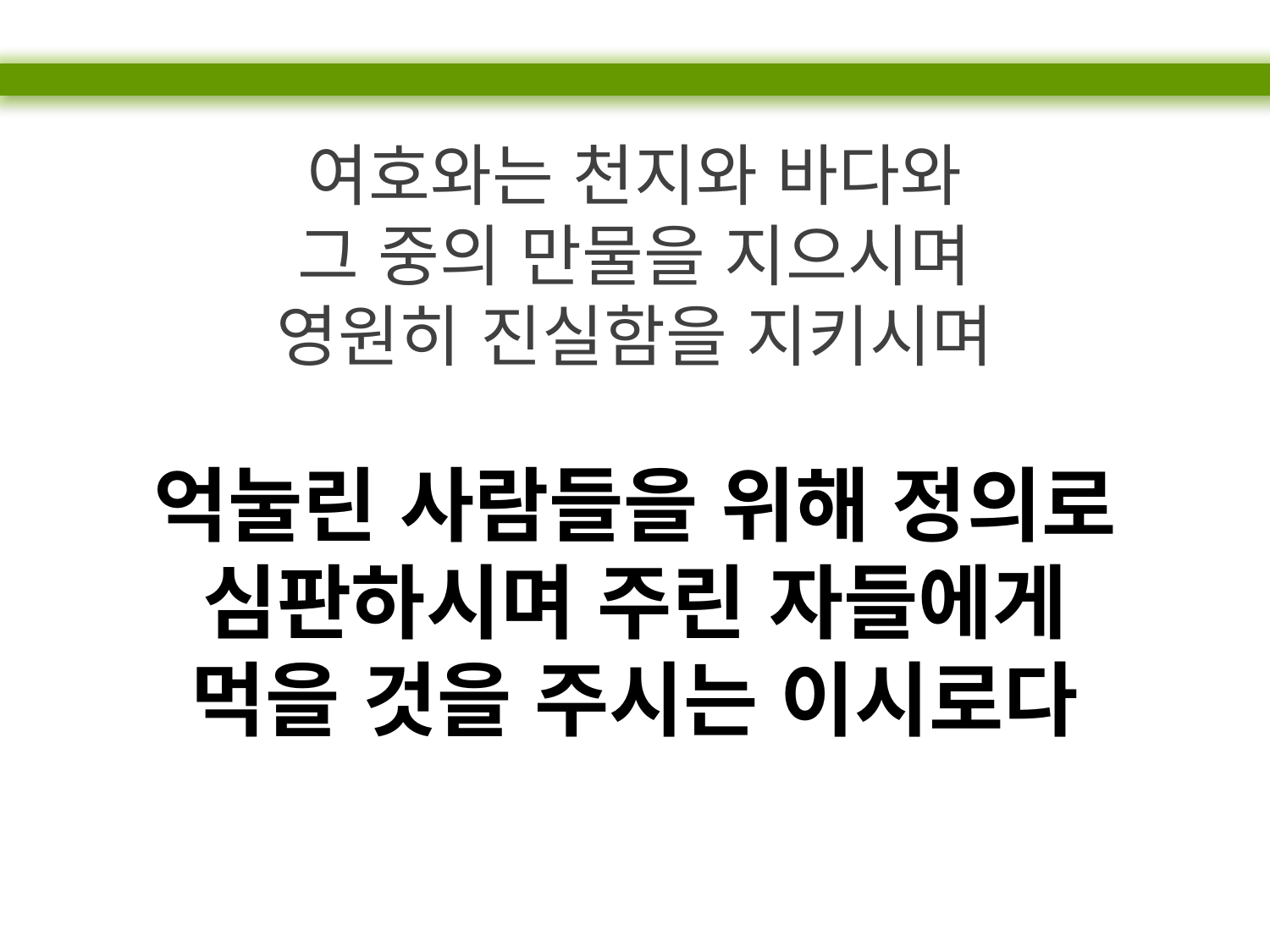

여호와는 천지와 바다와
그 중의 만물을 지으시며
영원히 진실함을 지키시며
억눌린 사람들을 위해 정의로 심판하시며 주린 자들에게
먹을 것을 주시는 이시로다